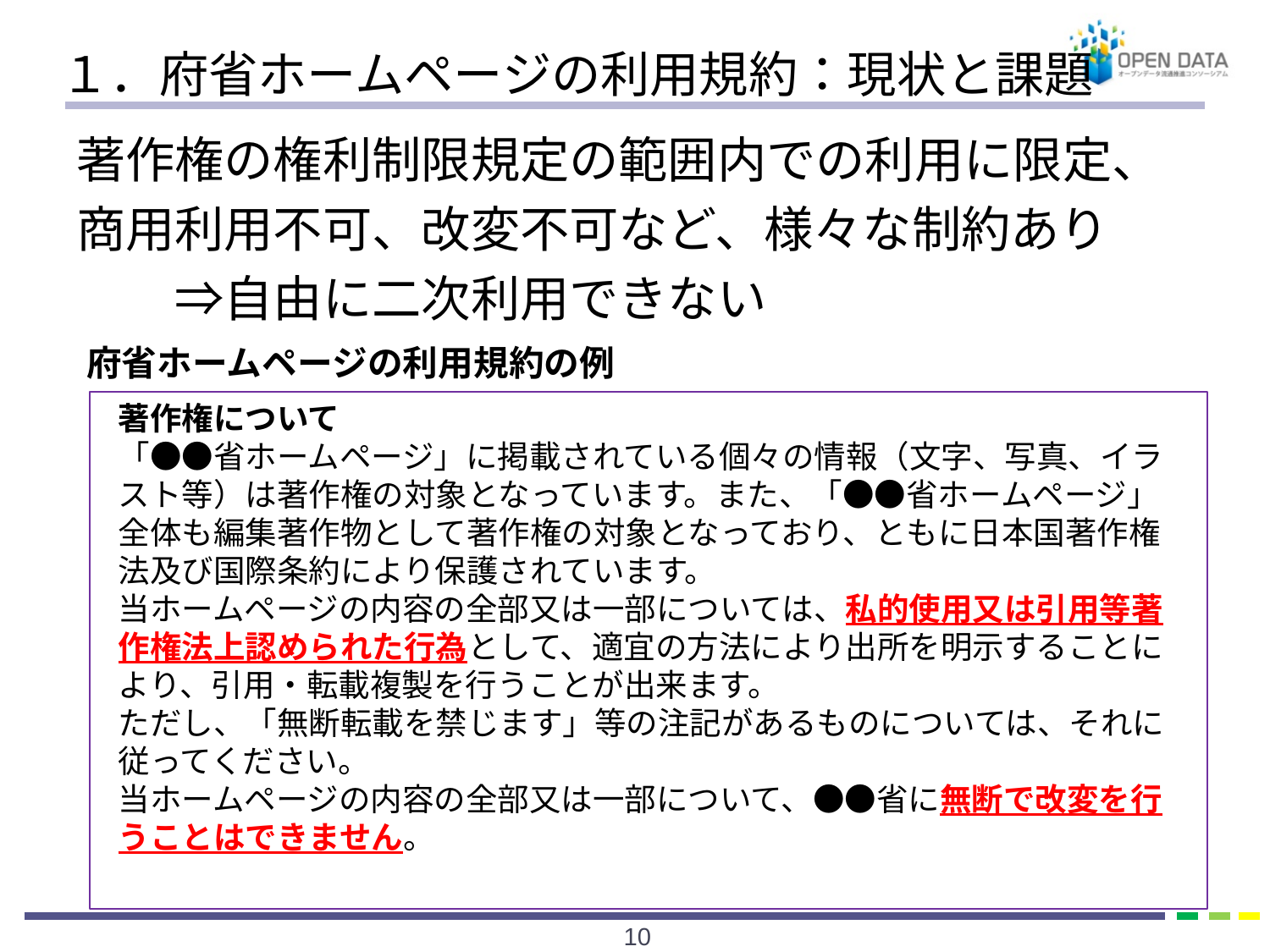

# １．府省ホームページの利用規約：現状と課題
著作権の権利制限規定の範囲内での利用に限定、
商用利用不可、改変不可など、様々な制約あり
　　⇒自由に二次利用できない

府省ホームページの利用規約の例

著作権について
「●●省ホームページ」に掲載されている個々の情報（文字、写真、イラスト等）は著作権の対象となっています。また、「●●省ホームページ」全体も編集著作物として著作権の対象となっており、ともに日本国著作権法及び国際条約により保護されています。
当ホームページの内容の全部又は一部については、私的使用又は引用等著作権法上認められた行為として、適宜の方法により出所を明示することにより、引用・転載複製を行うことが出来ます。
ただし、「無断転載を禁じます」等の注記があるものについては、それに従ってください。
当ホームページの内容の全部又は一部について、●●省に無断で改変を行うことはできません。
10